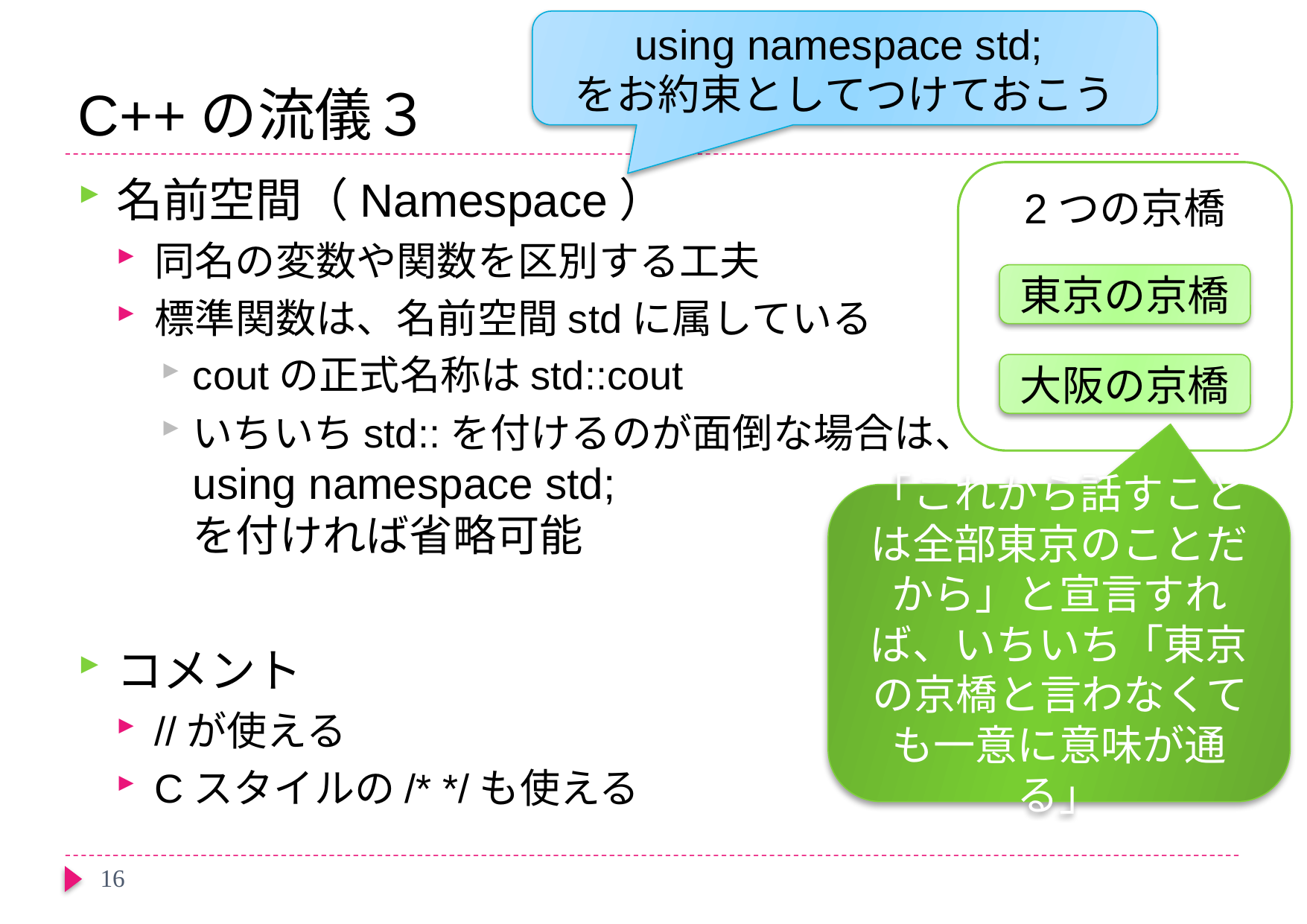

using namespace std;
をお約束としてつけておこう
# C++の流儀３
2つの京橋
名前空間（Namespace）
同名の変数や関数を区別する工夫
標準関数は、名前空間stdに属している
coutの正式名称はstd::cout
いちいちstd::を付けるのが面倒な場合は、
using namespace std;
を付ければ省略可能

コメント
//が使える
Cスタイルの/* */も使える

東京の京橋
大阪の京橋
「これから話すことは全部東京のことだから」と宣言すれば、いちいち「東京の京橋と言わなくても一意に意味が通る」
16